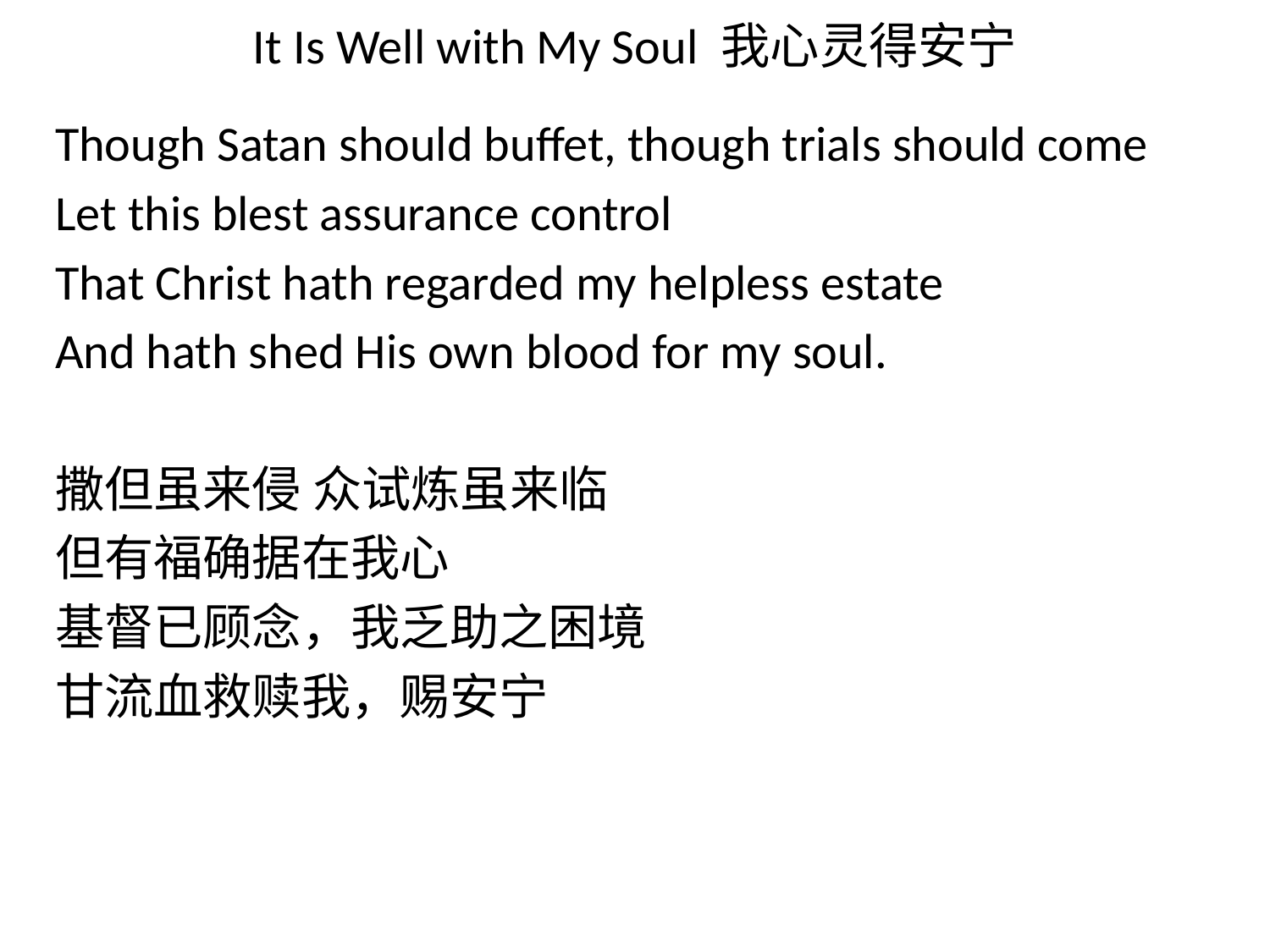

# It Is Well with My Soul 我心灵得安宁
Though Satan should buffet, though trials should come
Let this blest assurance control
That Christ hath regarded my helpless estate
And hath shed His own blood for my soul.

撒但虽来侵 众试炼虽来临
但有福确据在我心
基督已顾念，我乏助之困境
甘流血救赎我，赐安宁